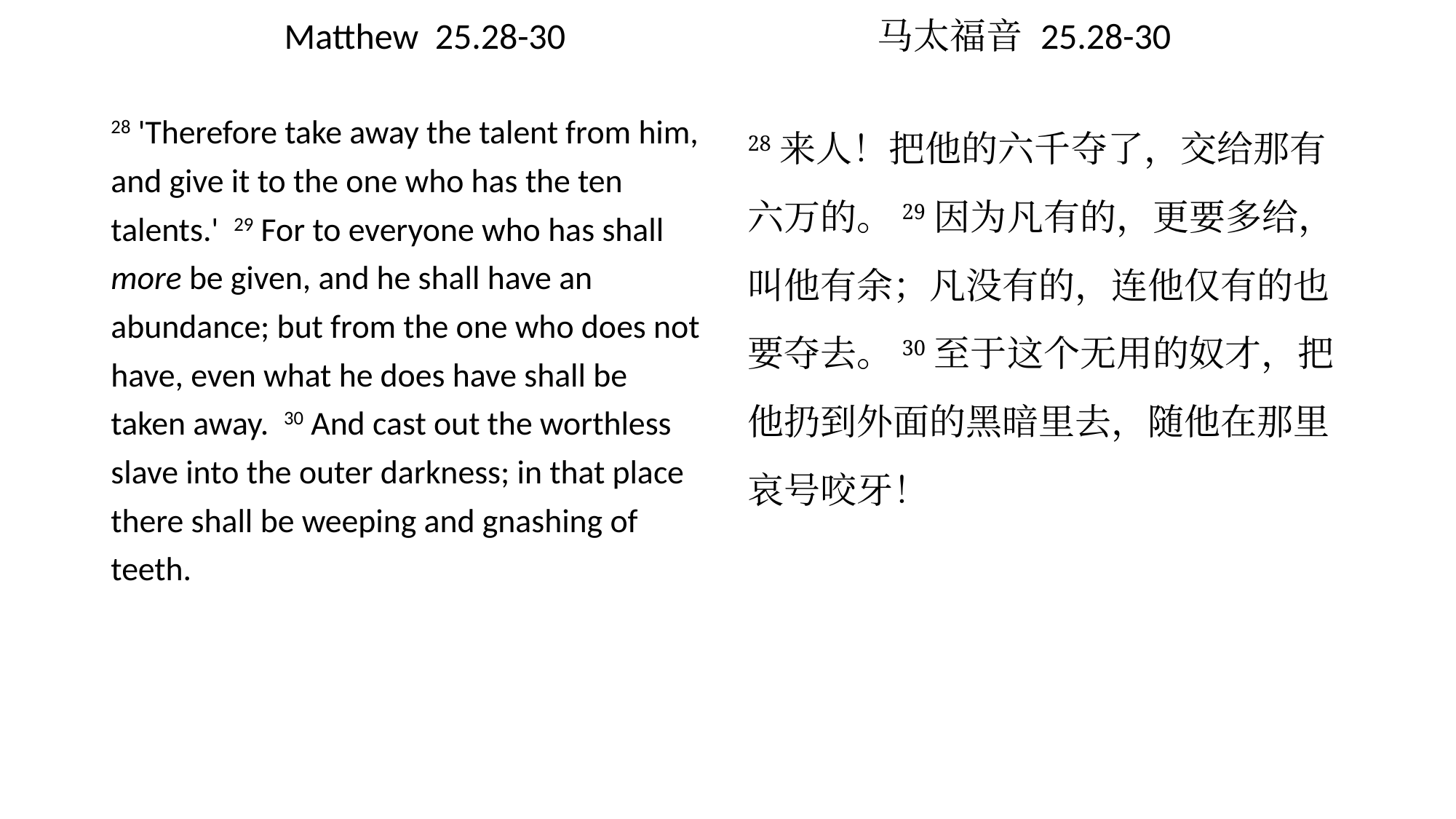

# Matthew  25.28-30                                     马太福音 25.28-30
28来人！把他的六千夺了，交给那有六万的。29因为凡有的，更要多给，叫他有余；凡没有的，连他仅有的也要夺去。30至于这个无用的奴才，把他扔到外面的黑暗里去，随他在那里哀号咬牙！
28 'Therefore take away the talent from him, and give it to the one who has the ten talents.'  29 For to everyone who has shall more be given, and he shall have an abundance; but from the one who does not have, even what he does have shall be taken away.  30 And cast out the worthless slave into the outer darkness; in that place there shall be weeping and gnashing of teeth.